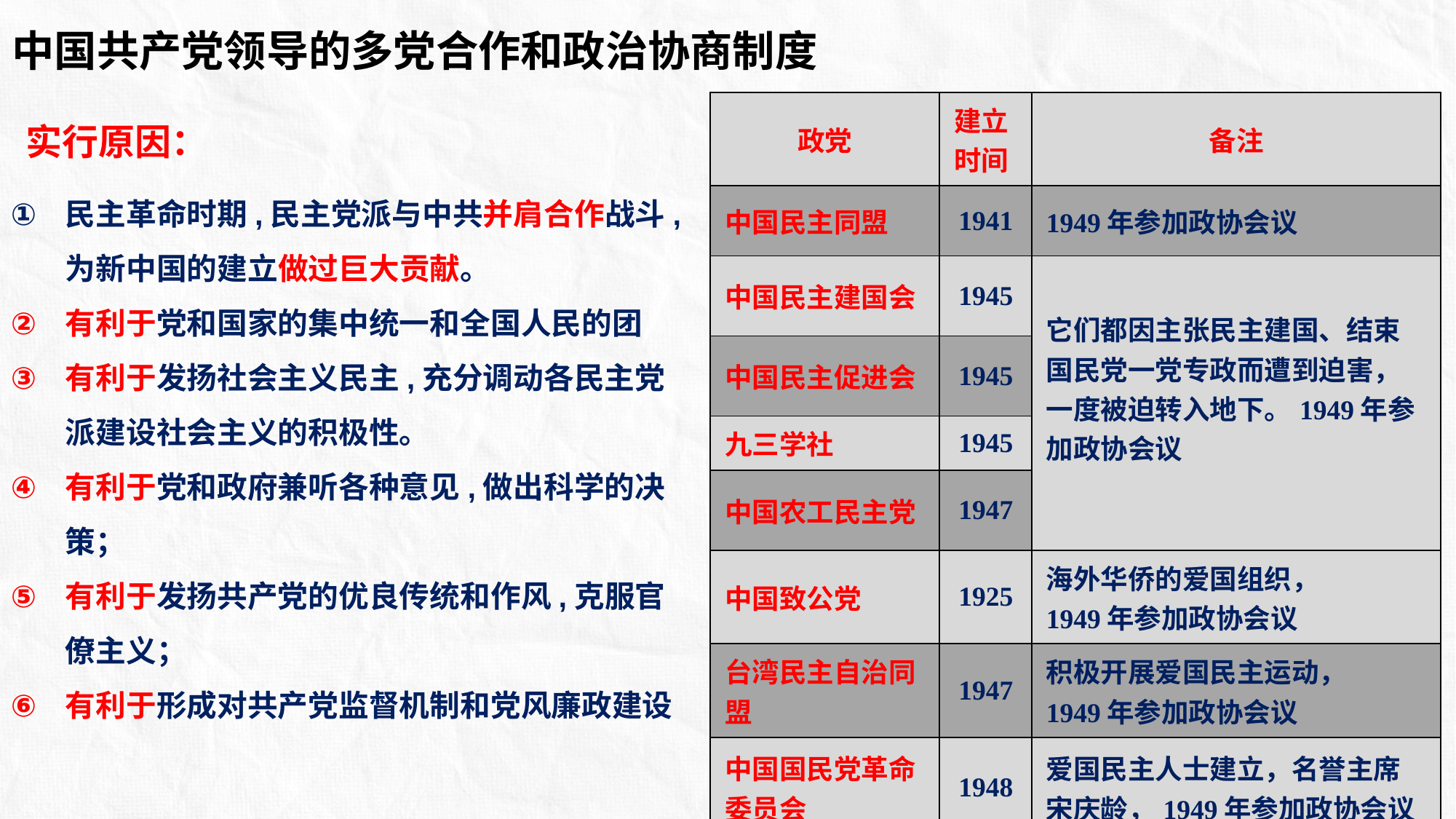

中国共产党领导的多党合作和政治协商制度
| 政党 | 建立时间 | 备注 |
| --- | --- | --- |
| 中国民主同盟 | 1941 | 1949年参加政协会议 |
| 中国民主建国会 | 1945 | 它们都因主张民主建国、结束国民党一党专政而遭到迫害，一度被迫转入地下。1949年参加政协会议 |
| 中国民主促进会 | 1945 |  |
| 九三学社 | 1945 |  |
| 中国农工民主党 | 1947 |  |
| 中国致公党 | 1925 | 海外华侨的爱国组织， 1949年参加政协会议 |
| 台湾民主自治同盟 | 1947 | 积极开展爱国民主运动， 1949年参加政协会议 |
| 中国国民党革命委员会 | 1948 | 爱国民主人士建立，名誉主席宋庆龄，1949年参加政协会议 |
实行原因：
民主革命时期,民主党派与中共并肩合作战斗,为新中国的建立做过巨大贡献。
有利于党和国家的集中统一和全国人民的团
有利于发扬社会主义民主,充分调动各民主党派建设社会主义的积极性。
有利于党和政府兼听各种意见,做出科学的决策；
有利于发扬共产党的优良传统和作风,克服官僚主义；
有利于形成对共产党监督机制和党风廉政建设